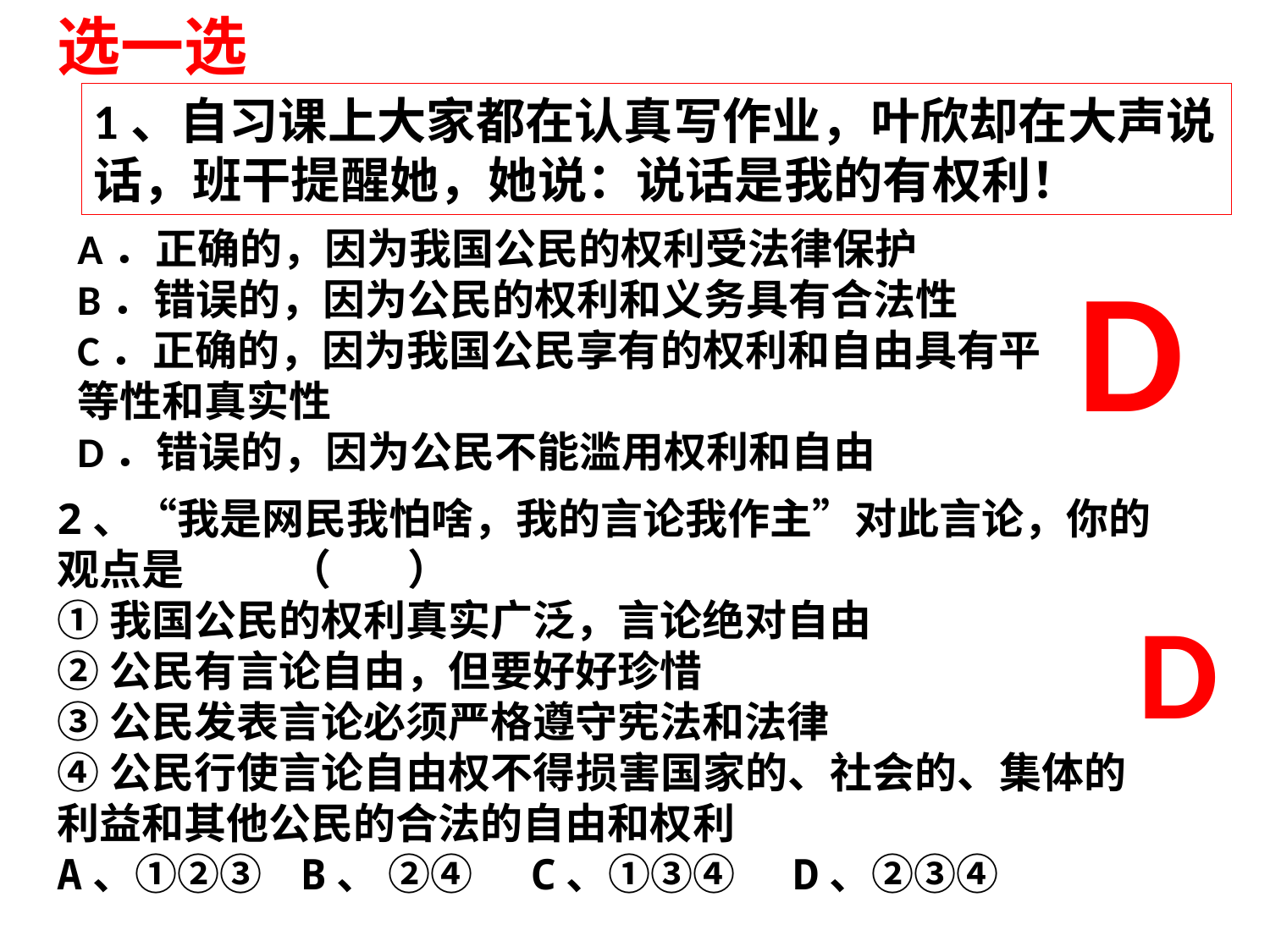

选一选
1、自习课上大家都在认真写作业，叶欣却在大声说话，班干提醒她，她说：说话是我的有权利！
A．正确的，因为我国公民的权利受法律保护
B．错误的，因为公民的权利和义务具有合法性
C．正确的，因为我国公民享有的权利和自由具有平等性和真实性
D．错误的，因为公民不能滥用权利和自由
D
2、“我是网民我怕啥，我的言论我作主”对此言论，你的观点是           （        ）
①我国公民的权利真实广泛，言论绝对自由
②公民有言论自由，但要好好珍惜
③公民发表言论必须严格遵守宪法和法律
④公民行使言论自由权不得损害国家的、社会的、集体的利益和其他公民的合法的自由和权利
A、①②③   B、 ②④     C、①③④     D、②③④
D